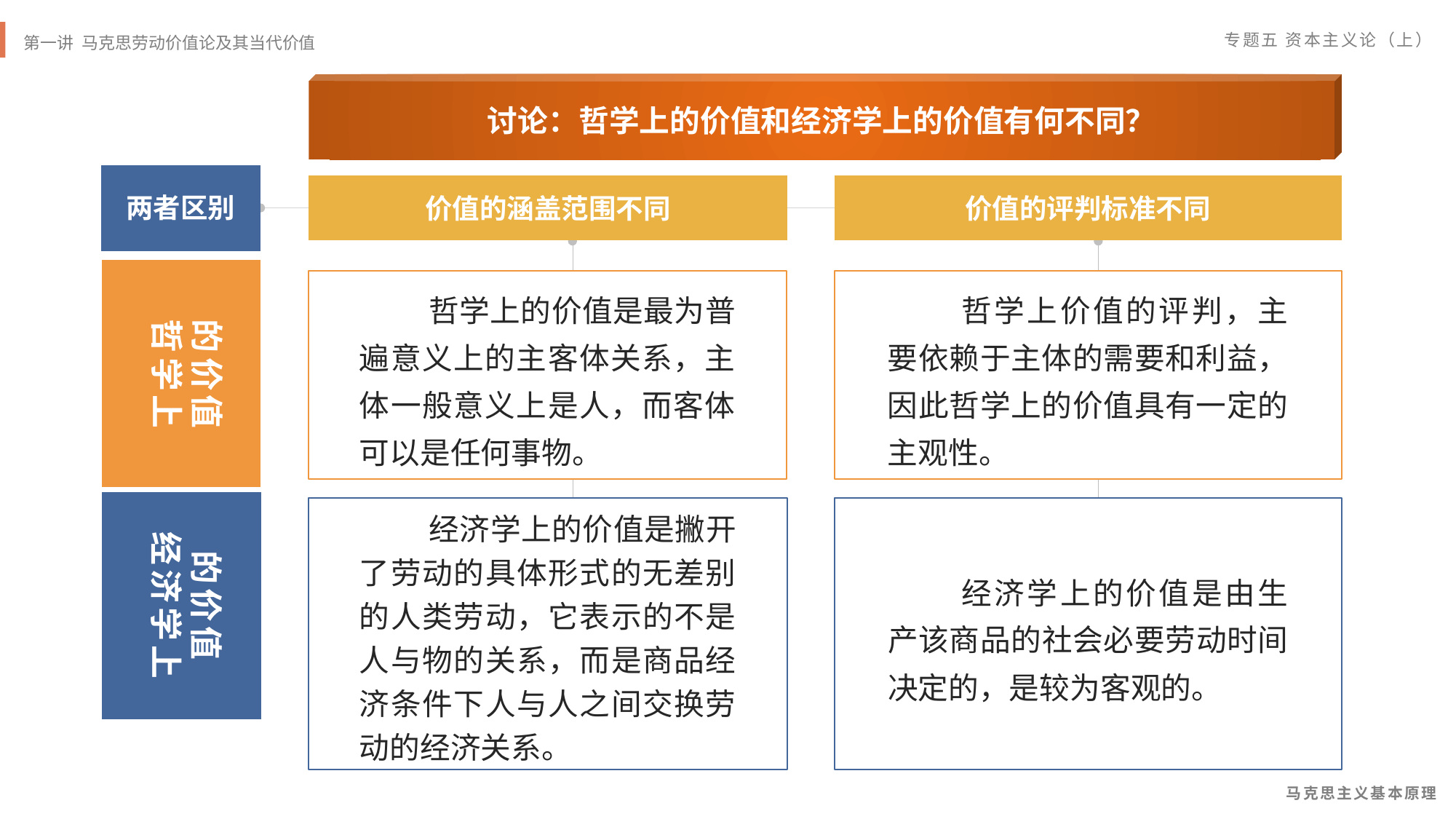

讨论：哲学上的价值和经济学上的价值有何不同？

两者区别
价值的涵盖范围不同
价值的评判标准不同
 哲学上的价值是最为普遍意义上的主客体关系，主体一般意义上是人，而客体可以是任何事物。
 经济学上的价值是撇开了劳动的具体形式的无差别的人类劳动，它表示的不是人与物的关系，而是商品经济条件下人与人之间交换劳动的经济关系。
 哲学上价值的评判，主要依赖于主体的需要和利益，因此哲学上的价值具有一定的主观性。
 经济学上的价值是由生产该商品的社会必要劳动时间决定的，是较为客观的。

的价值
哲学上

的价值
经济学上